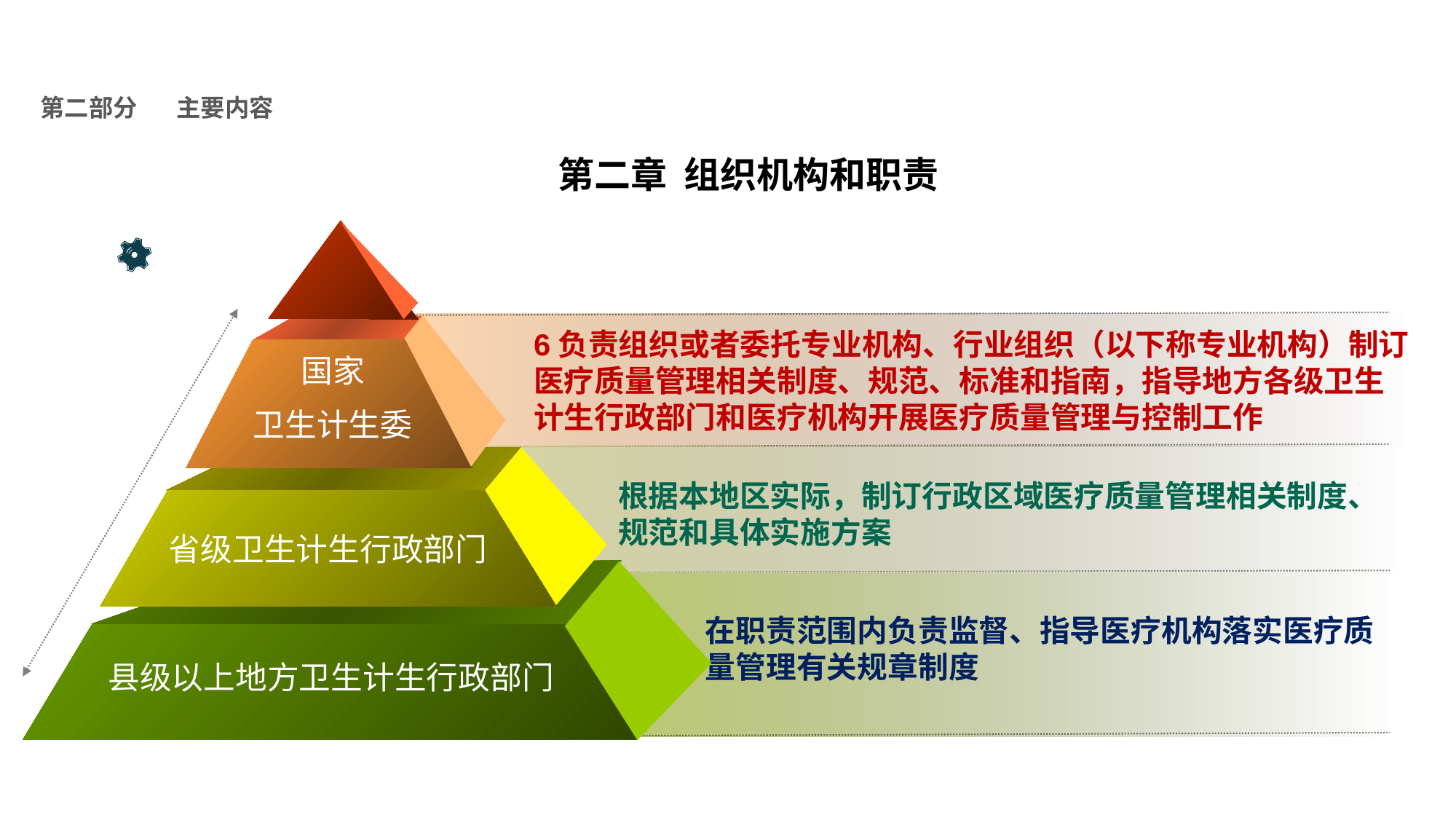

医疗质量管理办法
NHFPC
第二部分
主要内容
第二章  组织机构和职责

6负责组织或者委托专业机构、行业组织（以下称专业机构）制订医疗质量管理相关制度、规范、标准和指南，指导地方各级卫生计生行政部门和医疗机构开展医疗质量管理与控制工作

国家
卫生计生委

根据本地区实际，制订行政区域医疗质量管理相关制度、规范和具体实施方案

省级卫生计生行政部门

在职责范围内负责监督、指导医疗机构落实医疗质量管理有关规章制度
县级以上地方卫生计生行政部门